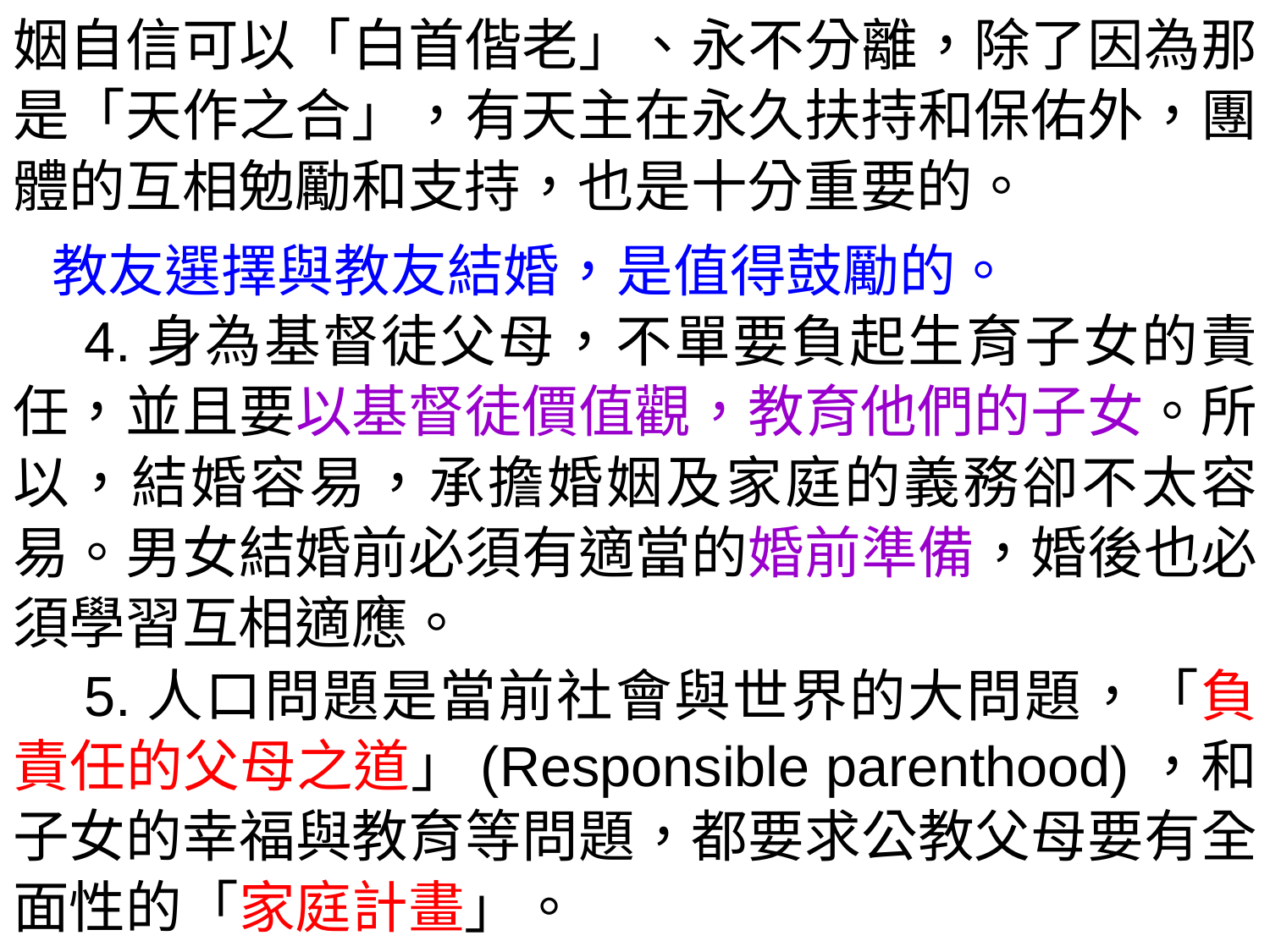

姻自信可以「白首偕老」、永不分離，除了因為那是「天作之合」，有天主在永久扶持和保佑外，團體的互相勉勵和支持，也是十分重要的。
  教友選擇與教友結婚，是值得鼓勵的。
  4.身為基督徒父母，不單要負起生育子女的責任，並且要以基督徒價值觀，教育他們的子女。所以，結婚容易，承擔婚姻及家庭的義務卻不太容易。男女結婚前必須有適當的婚前準備，婚後也必須學習互相適應。
  5.人口問題是當前社會與世界的大問題，「負責任的父母之道」(Responsible parenthood)，和子女的幸福與教育等問題，都要求公教父母要有全面性的「家庭計畫」。